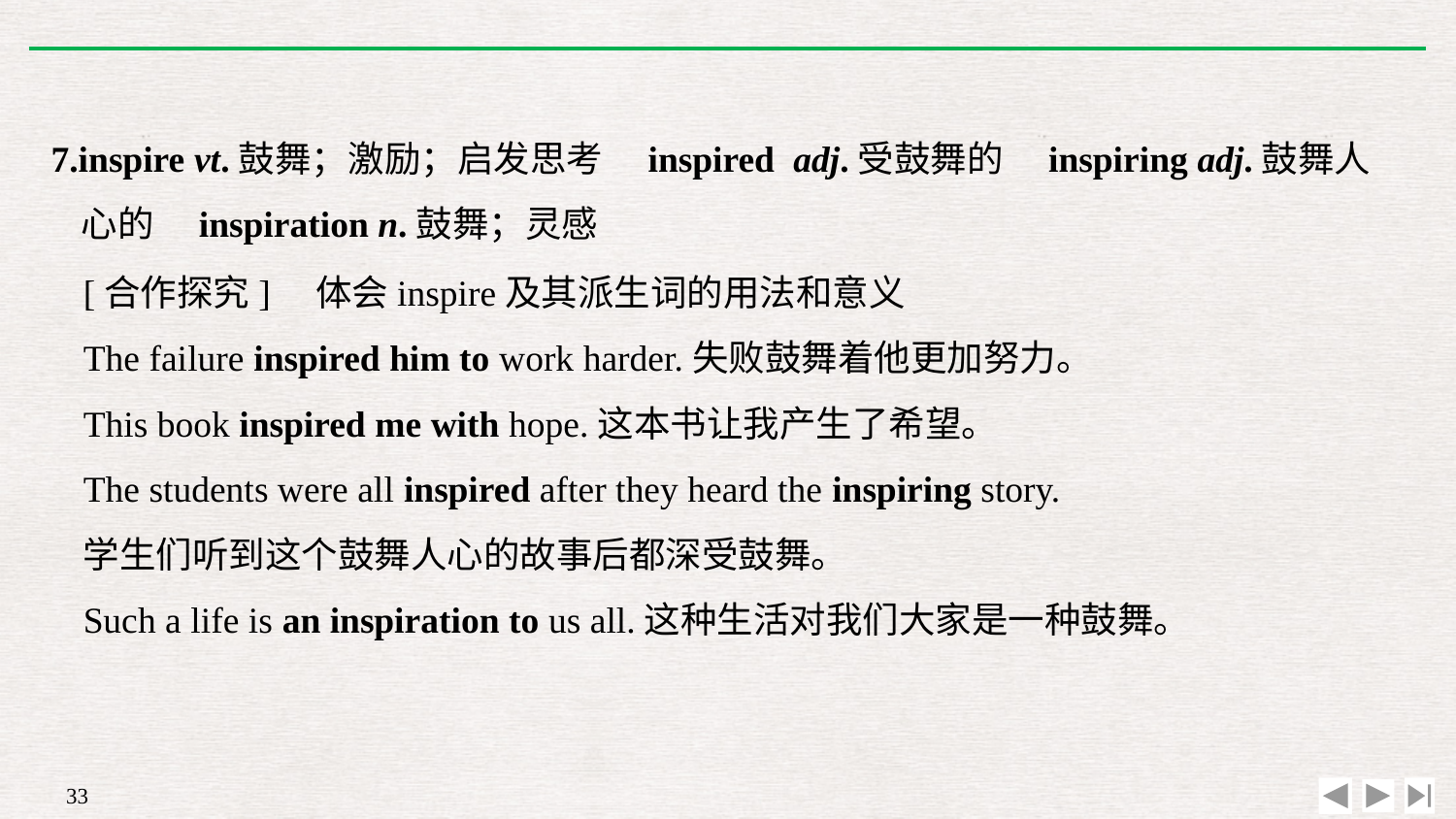

7.inspire vt.鼓舞；激励；启发思考　inspired  adj.受鼓舞的　inspiring adj.鼓舞人心的　inspiration n.鼓舞；灵感
[合作探究]　体会inspire及其派生词的用法和意义
The failure inspired him to work harder.失败鼓舞着他更加努力。
This book inspired me with hope.这本书让我产生了希望。
The students were all inspired after they heard the inspiring story.
学生们听到这个鼓舞人心的故事后都深受鼓舞。
Such a life is an inspiration to us all.这种生活对我们大家是一种鼓舞。